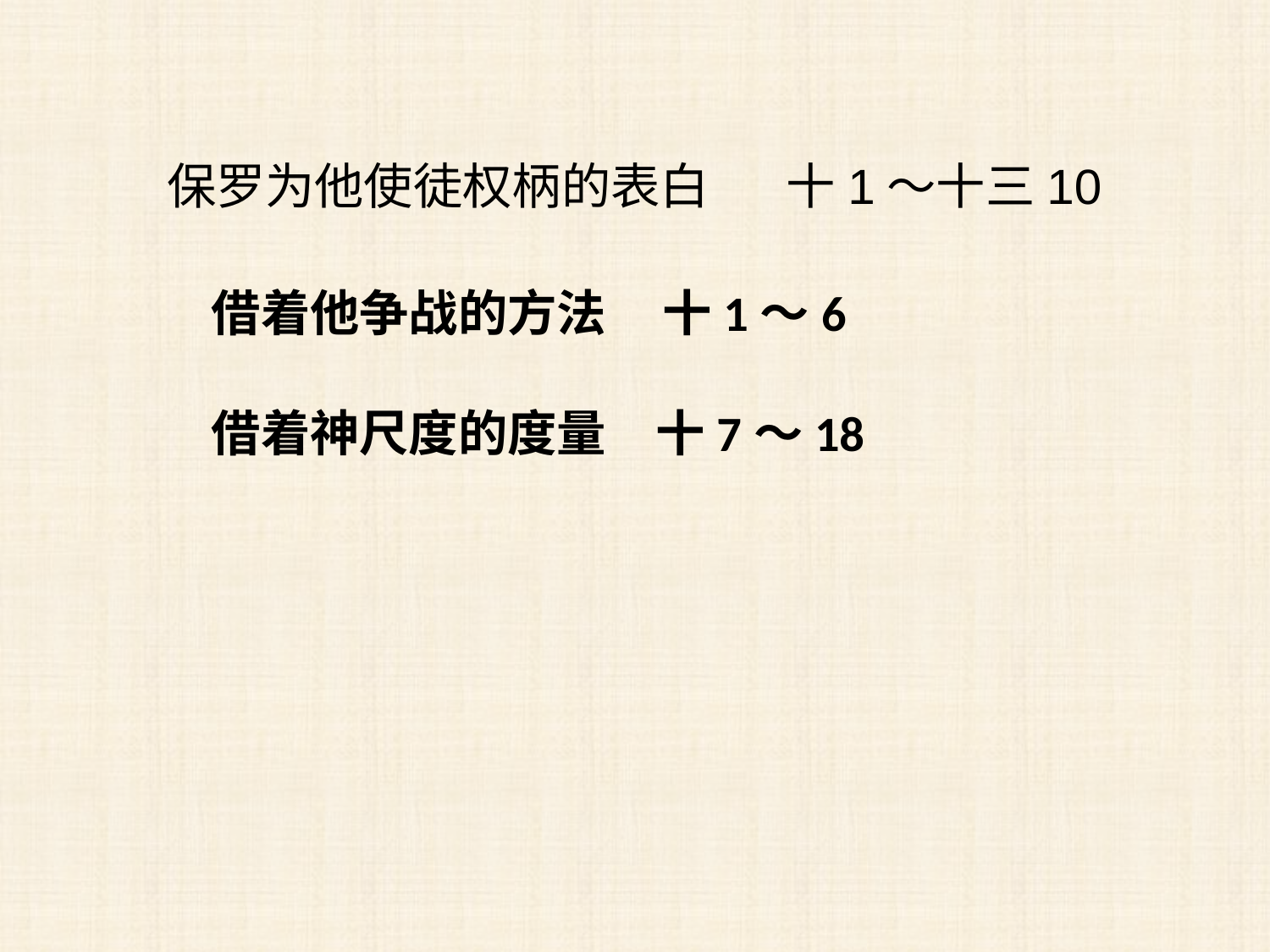

保罗为他使徒权柄的表白       十1～十三10
借着他争战的方法     十1～6
借着神尺度的度量　十7～18